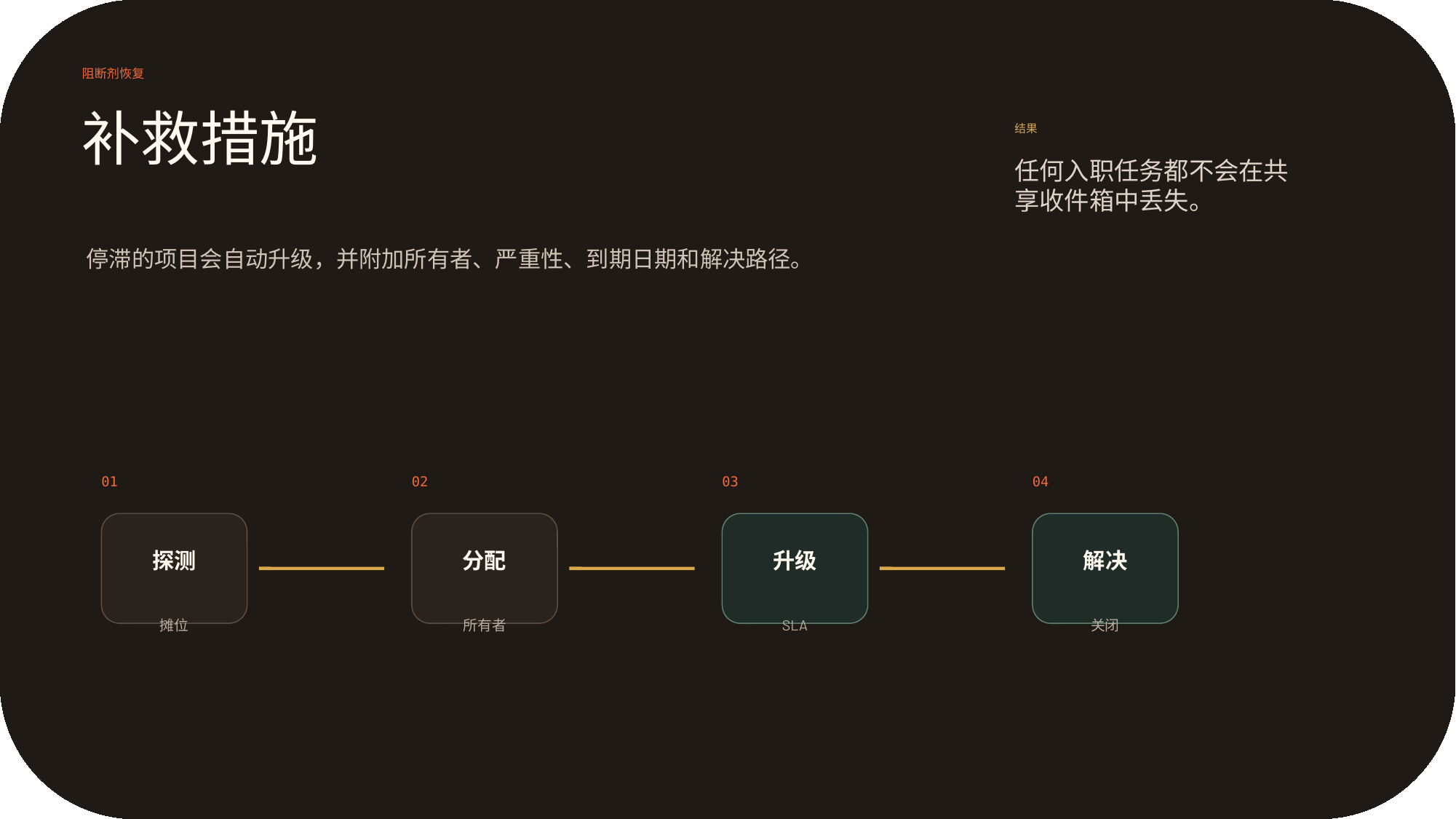

阻断剂恢复
补救措施
结果
任何入职任务都不会在共享收件箱中丢失。
停滞的项目会自动升级，并附加所有者、严重性、到期日期和解决路径。
01
02
03
04

探测
分配
升级
解决

摊位
所有者
SLA
关闭